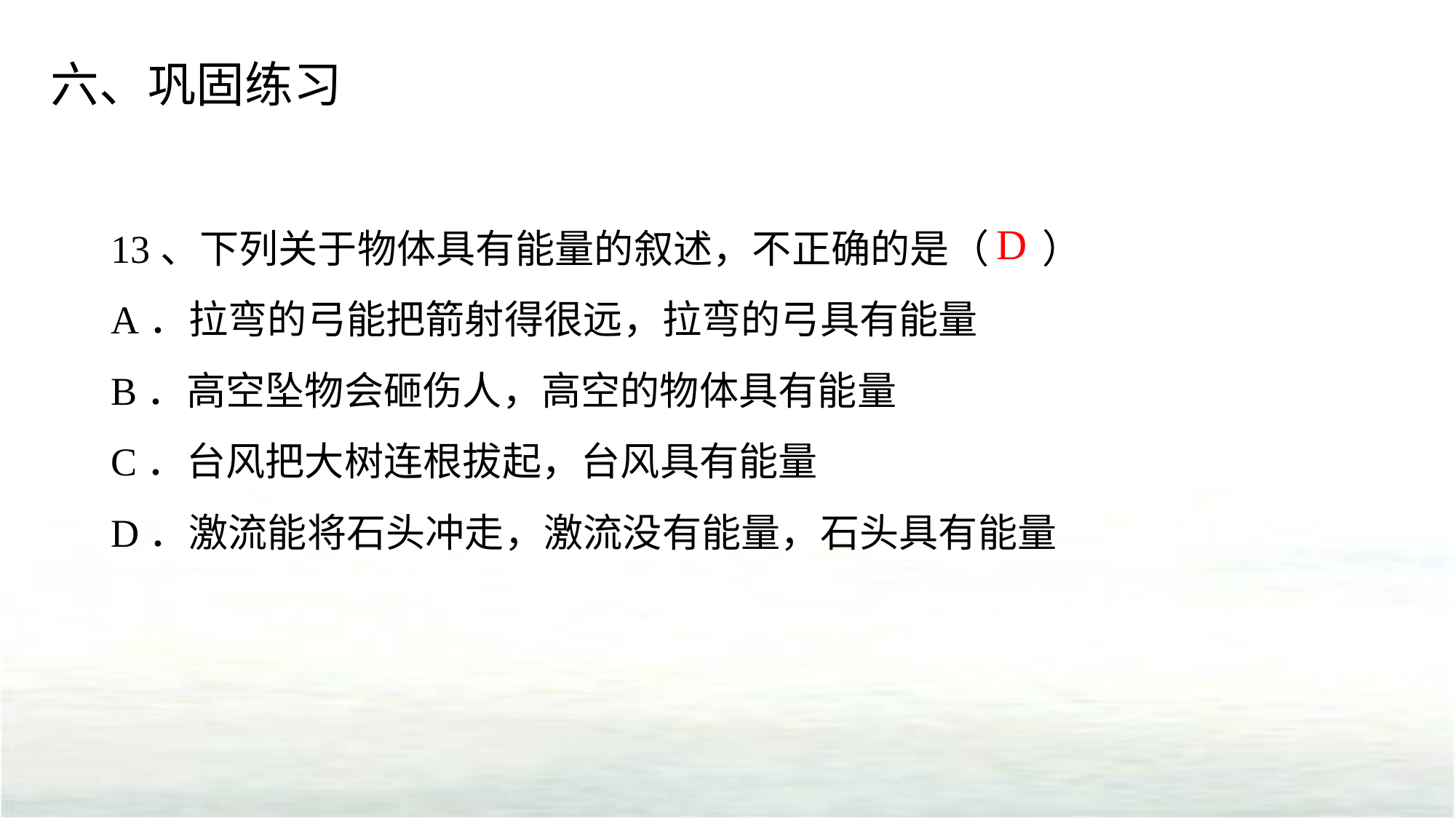

六、巩固练习
13、下列关于物体具有能量的叙述，不正确的是（      ）
A．拉弯的弓能把箭射得很远，拉弯的弓具有能量
B．高空坠物会砸伤人，高空的物体具有能量
C．台风把大树连根拔起，台风具有能量
D．激流能将石头冲走，激流没有能量，石头具有能量
D